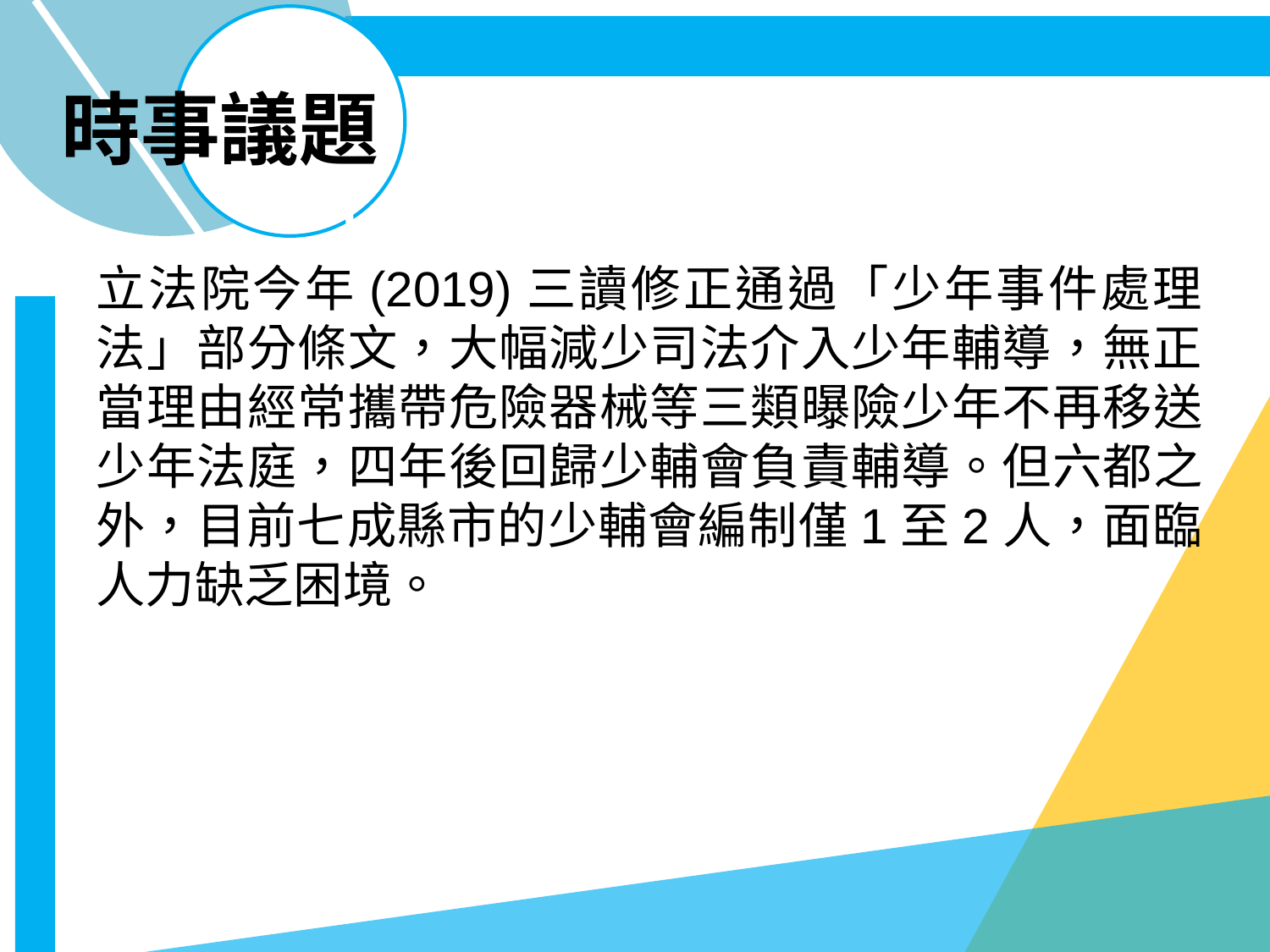

# 時事議題
立法院今年(2019)三讀修正通過「少年事件處理法」部分條文，大幅減少司法介入少年輔導，無正當理由經常攜帶危險器械等三類曝險少年不再移送少年法庭，四年後回歸少輔會負責輔導。但六都之外，目前七成縣市的少輔會編制僅1至2人，面臨人力缺乏困境。